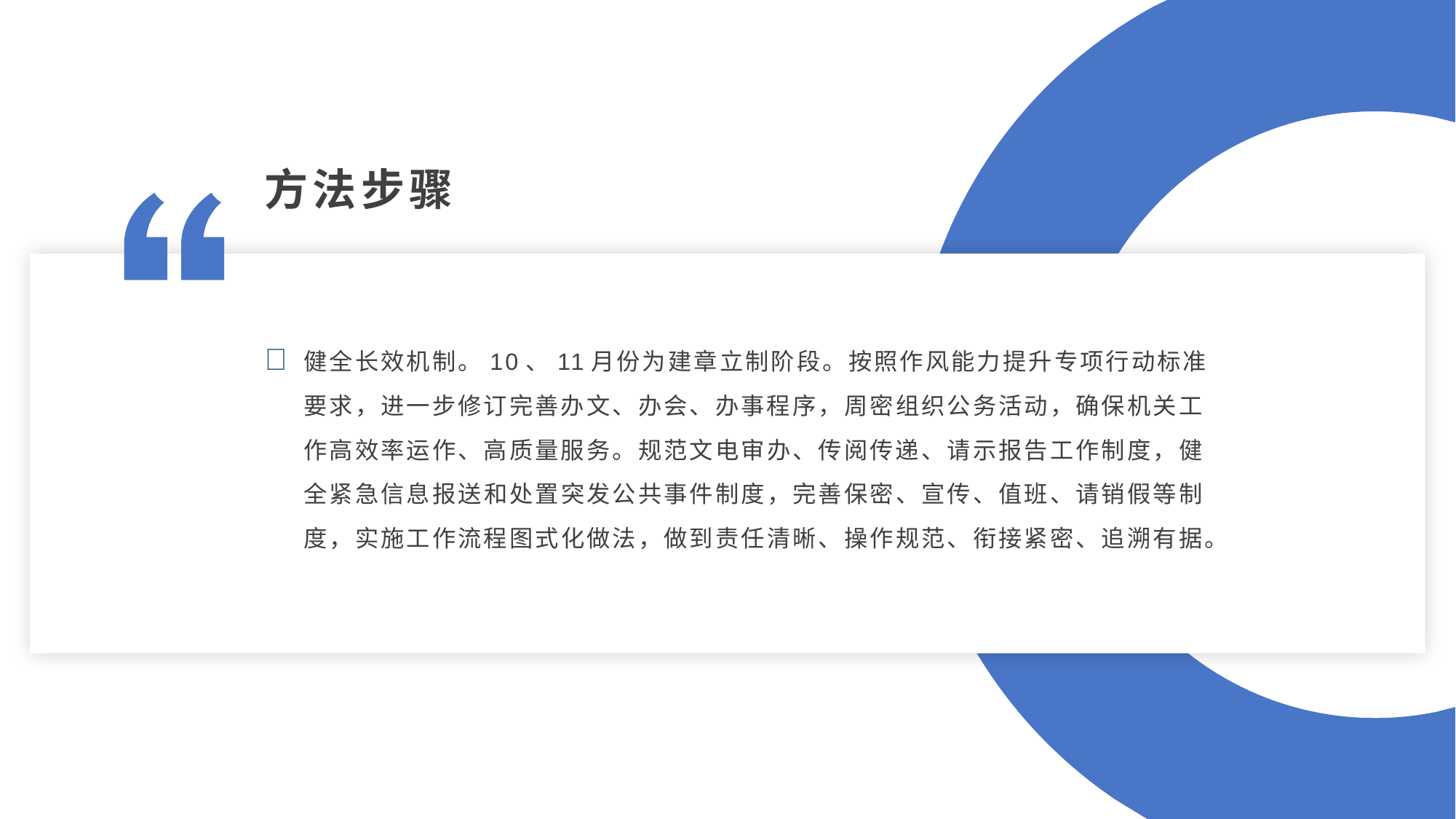

方法步骤

健全长效机制。10、11月份为建章立制阶段。按照作风能力提升专项行动标准要求，进一步修订完善办文、办会、办事程序，周密组织公务活动，确保机关工作高效率运作、高质量服务。规范文电审办、传阅传递、请示报告工作制度，健全紧急信息报送和处置突发公共事件制度，完善保密、宣传、值班、请销假等制度，实施工作流程图式化做法，做到责任清晰、操作规范、衔接紧密、追溯有据。